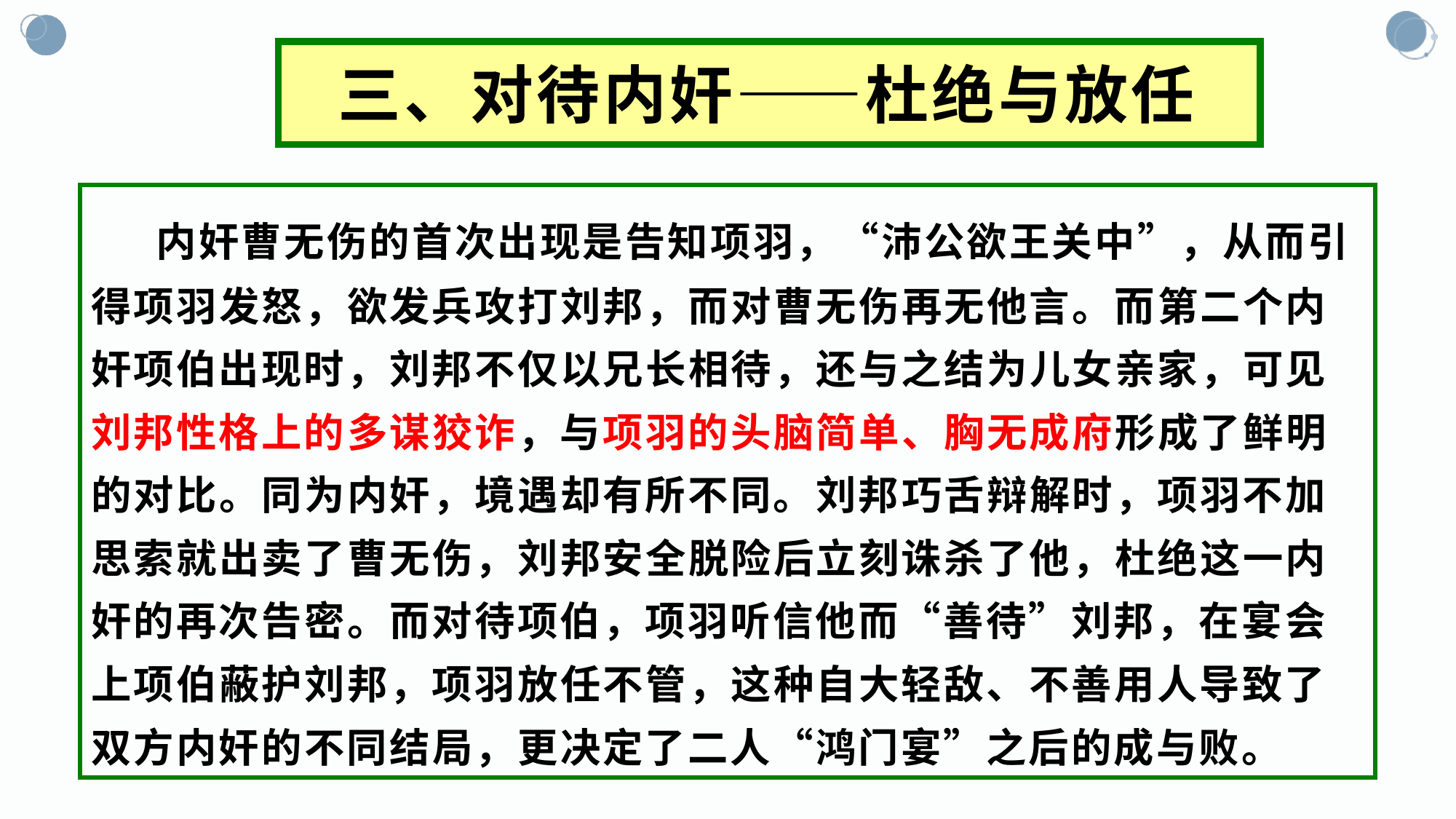

# 三、对待内奸——杜绝与放任
    内奸曹无伤的首次出现是告知项羽，“沛公欲王关中”，从而引得项羽发怒，欲发兵攻打刘邦，而对曹无伤再无他言。而第二个内奸项伯出现时，刘邦不仅以兄长相待，还与之结为儿女亲家，可见刘邦性格上的多谋狡诈，与项羽的头脑简单、胸无成府形成了鲜明的对比。同为内奸，境遇却有所不同。刘邦巧舌辩解时，项羽不加思索就出卖了曹无伤，刘邦安全脱险后立刻诛杀了他，杜绝这一内奸的再次告密。而对待项伯，项羽听信他而“善待”刘邦，在宴会上项伯蔽护刘邦，项羽放任不管，这种自大轻敌、不善用人导致了双方内奸的不同结局，更决定了二人“鸿门宴”之后的成与败。